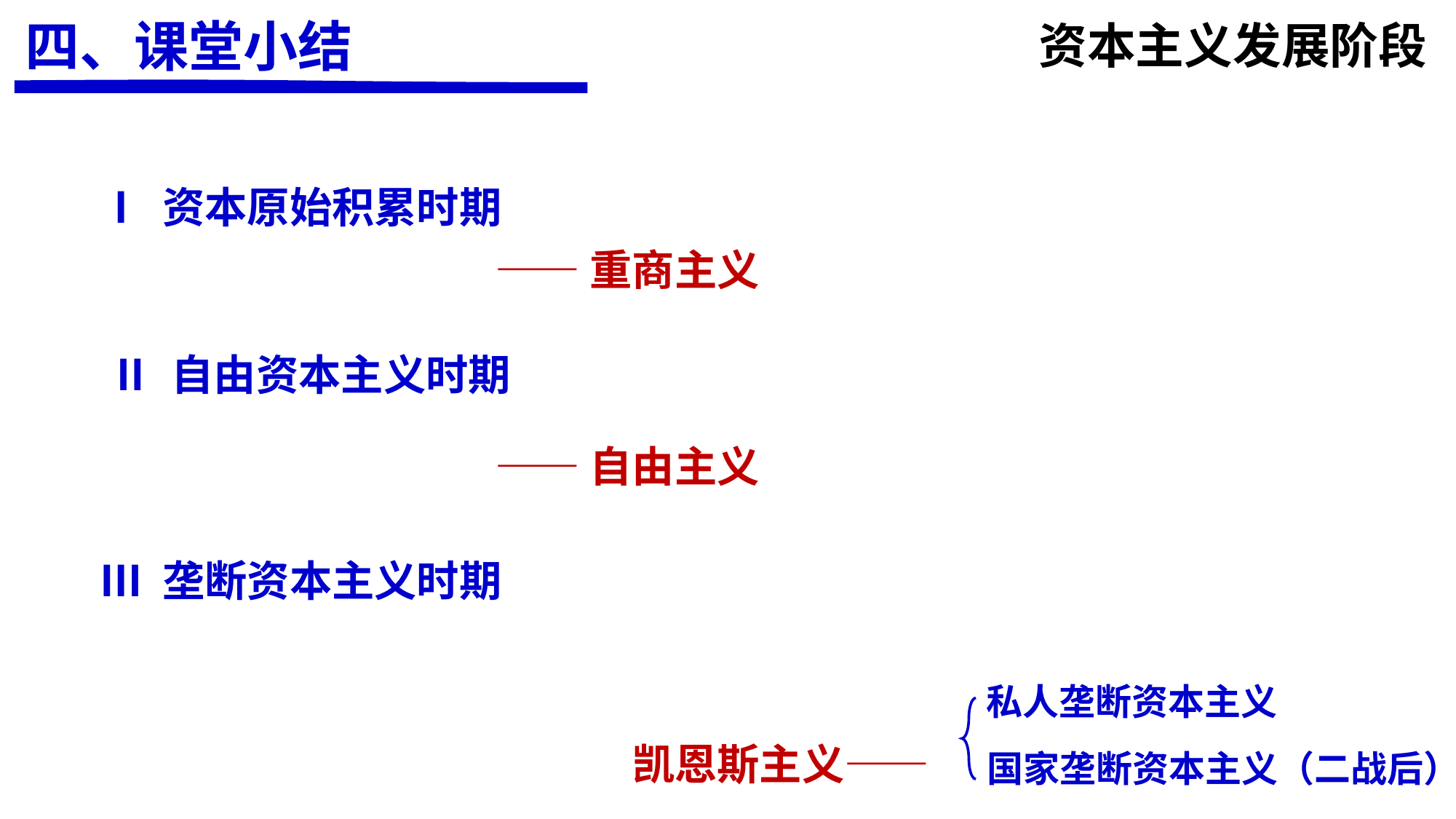

四、课堂小结

资本主义发展阶段
Ⅰ 资本原始积累时期
——重商主义
Ⅱ 自由资本主义时期
——自由主义
Ⅲ 垄断资本主义时期
私人垄断资本主义

凯恩斯主义——
国家垄断资本主义（二战后）